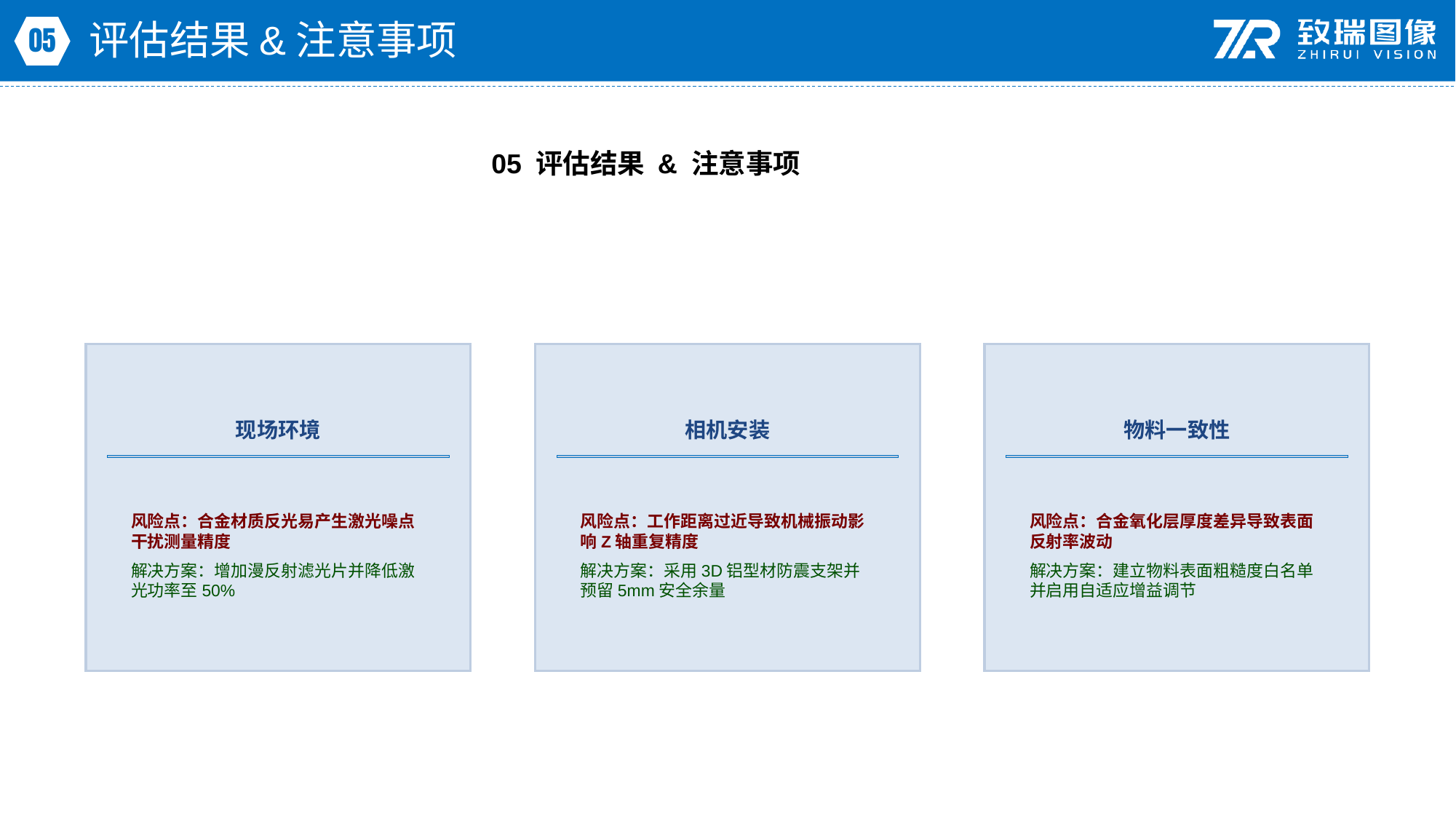

评估结果&注意事项
05

05 评估结果 & 注意事项

现场环境

相机安装

物料一致性

风险点：合金材质反光易产生激光噪点干扰测量精度
解决方案：增加漫反射滤光片并降低激光功率至50%

风险点：工作距离过近导致机械振动影响Z轴重复精度
解决方案：采用3D铝型材防震支架并预留5mm安全余量

风险点：合金氧化层厚度差异导致表面反射率波动
解决方案：建立物料表面粗糙度白名单并启用自适应增益调节